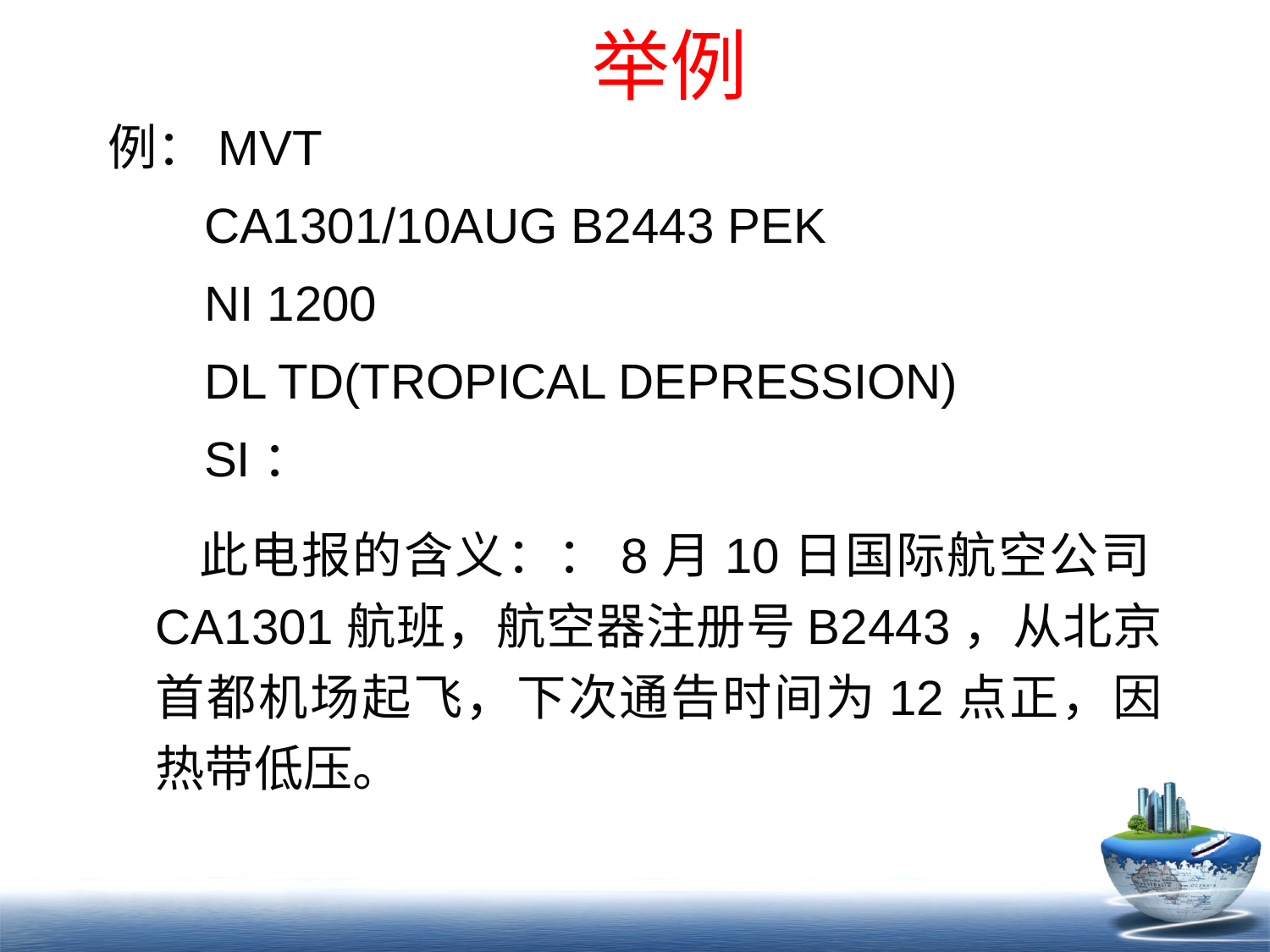

# 举例
例：MVT
       CA1301/10AUG B2443 PEK
       NI 1200
       DL TD(TROPICAL DEPRESSION)
       SI：
      此电报的含义：：8月10日国际航空公司CA1301航班，航空器注册号B2443，从北京首都机场起飞，下次通告时间为12点正，因热带低压。